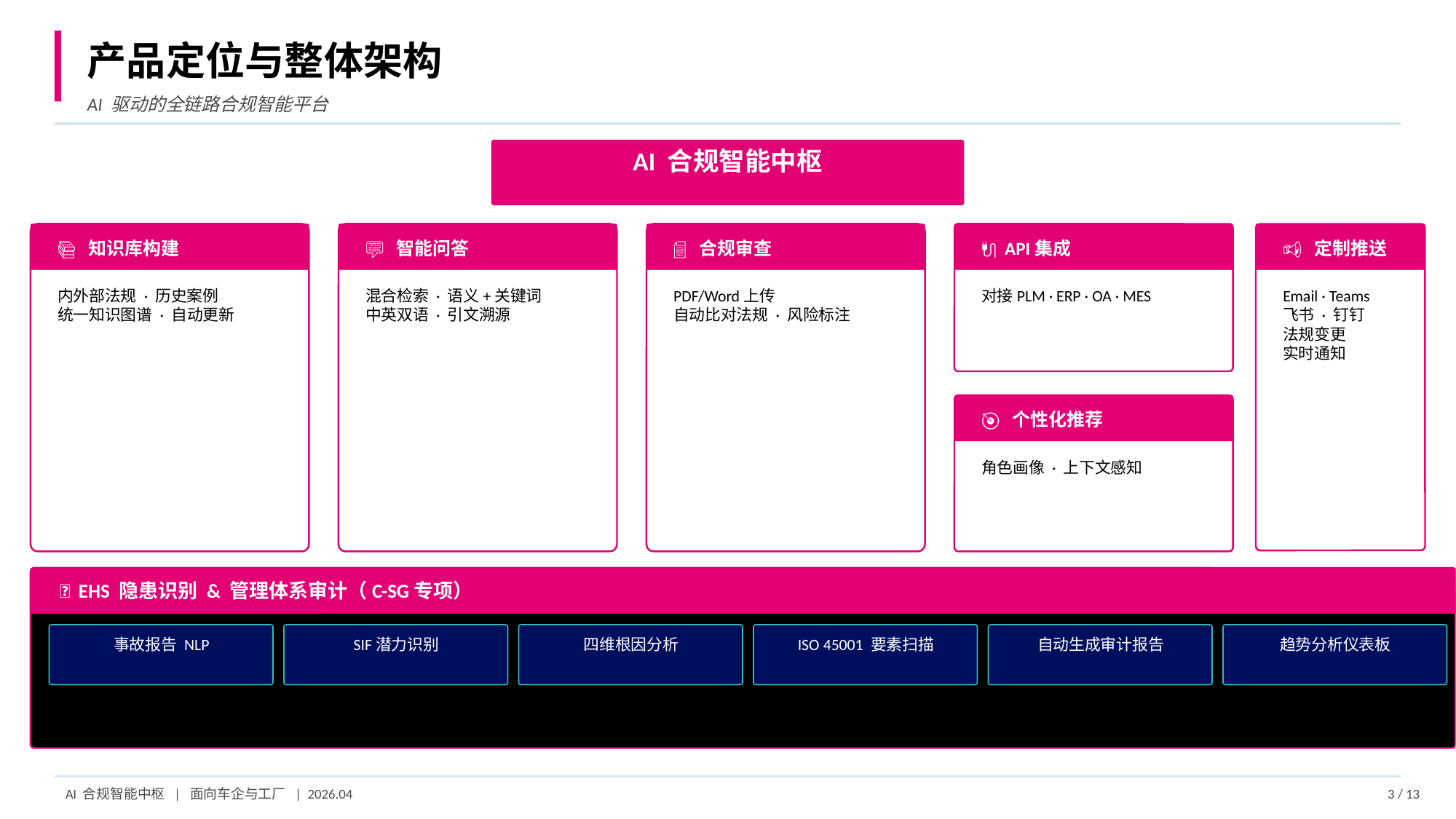

产品定位与整体架构
AI 驱动的全链路合规智能平台

AI 合规智能中枢

📚  知识库构建
💬  智能问答
📄  合规审查
🔌  API集成
📢  定制推送

内外部法规 · 历史案例
统一知识图谱 · 自动更新
混合检索 · 语义+关键词
中英双语 · 引文溯源
PDF/Word上传
自动比对法规 · 风险标注
对接PLM · ERP · OA · MES
Email · Teams
飞书 · 钉钉
法规变更
实时通知

🎯  个性化推荐

角色画像 · 上下文感知

🦺  EHS 隐患识别 & 管理体系审计（C-SG专项）

事故报告 NLP
SIF潜力识别
四维根因分析
ISO 45001 要素扫描
自动生成审计报告
趋势分析仪表板

AI 合规智能中枢  |  面向车企与工厂  |  2026.04
3 / 13